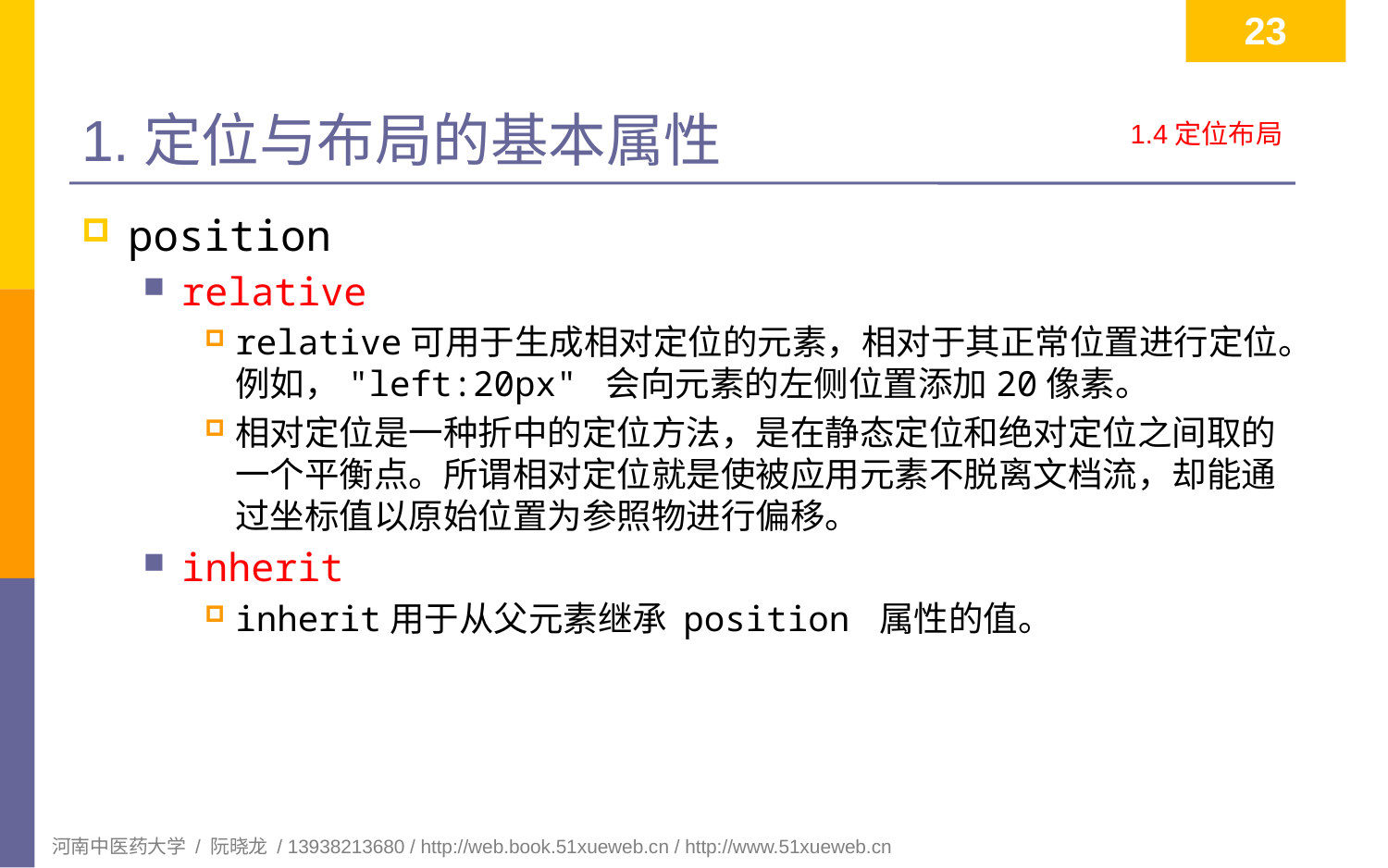

23
# 1.定位与布局的基本属性
1.4定位布局
position
relative
relative可用于生成相对定位的元素，相对于其正常位置进行定位。例如，"left:20px" 会向元素的左侧位置添加20像素。
相对定位是一种折中的定位方法，是在静态定位和绝对定位之间取的一个平衡点。所谓相对定位就是使被应用元素不脱离文档流，却能通过坐标值以原始位置为参照物进行偏移。
inherit
inherit用于从父元素继承 position 属性的值。